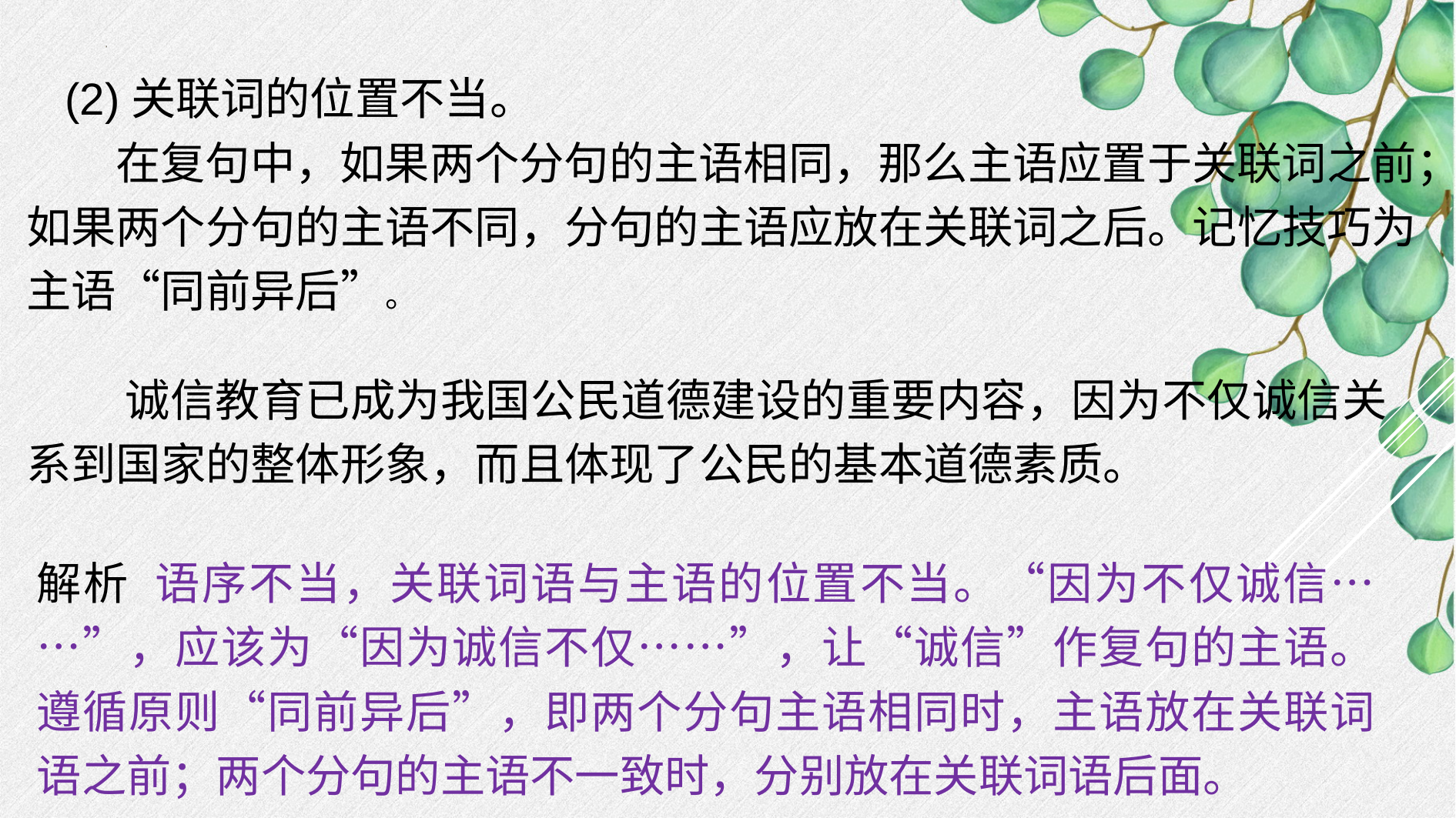

(2)关联词的位置不当。
    在复句中，如果两个分句的主语相同，那么主语应置于关联词之前；如果两个分句的主语不同，分句的主语应放在关联词之后。记忆技巧为主语“同前异后”。
 诚信教育已成为我国公民道德建设的重要内容，因为不仅诚信关系到国家的整体形象，而且体现了公民的基本道德素质。
解析  语序不当，关联词语与主语的位置不当。“因为不仅诚信……”，应该为“因为诚信不仅……”，让“诚信”作复句的主语。遵循原则“同前异后”，即两个分句主语相同时，主语放在关联词语之前；两个分句的主语不一致时，分别放在关联词语后面。